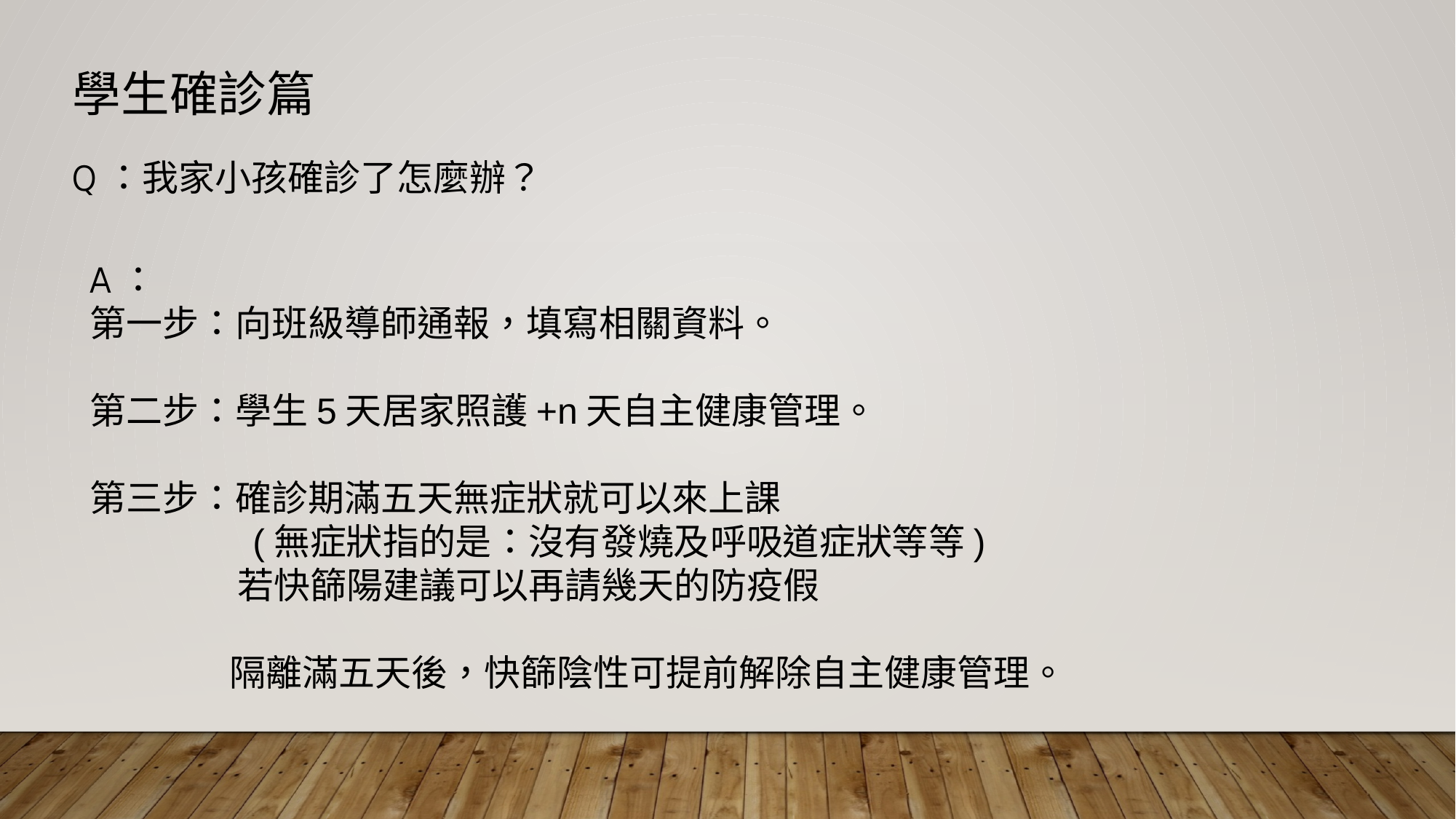

學生確診篇

Q：我家小孩確診了怎麼辦？

A：
第一步：向班級導師通報，填寫相關資料。

第二步：學生5天居家照護+n天自主健康管理。

第三步：確診期滿五天無症狀就可以來上課
                (無症狀指的是：沒有發燒及呼吸道症狀等等)
                 若快篩陽建議可以再請幾天的防疫假

                隔離滿五天後，快篩陰性可提前解除自主健康管理。